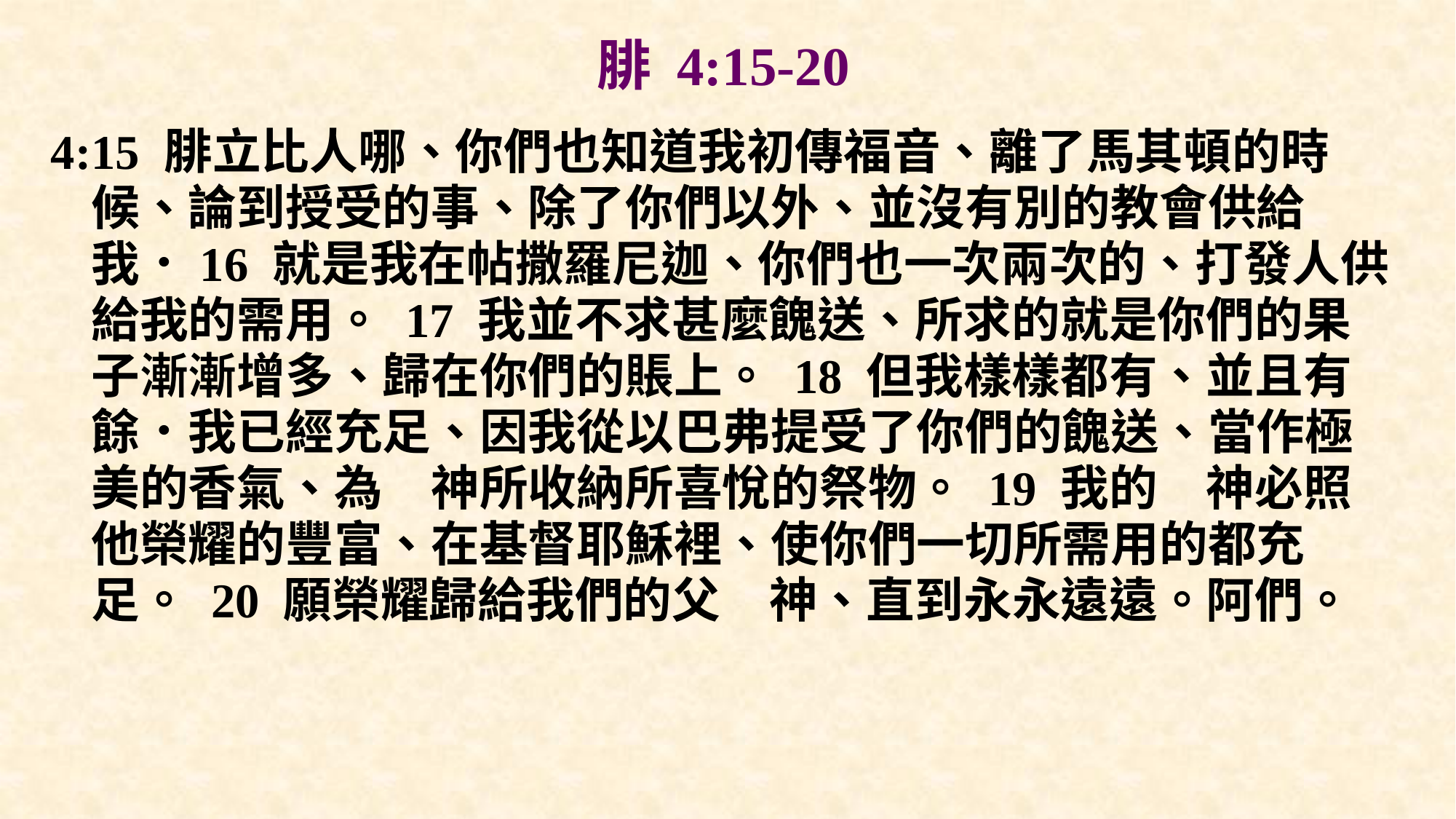

# 腓 4:15-20
4:15 腓立比人哪、你們也知道我初傳福音、離了馬其頓的時候、論到授受的事、除了你們以外、並沒有別的教會供給我．16 就是我在帖撒羅尼迦、你們也一次兩次的、打發人供給我的需用。 17 我並不求甚麼餽送、所求的就是你們的果子漸漸增多、歸在你們的賬上。 18 但我樣樣都有、並且有餘．我已經充足、因我從以巴弗提受了你們的餽送、當作極美的香氣、為　神所收納所喜悅的祭物。 19 我的　神必照他榮耀的豐富、在基督耶穌裡、使你們一切所需用的都充足。 20 願榮耀歸給我們的父　神、直到永永遠遠。阿們。